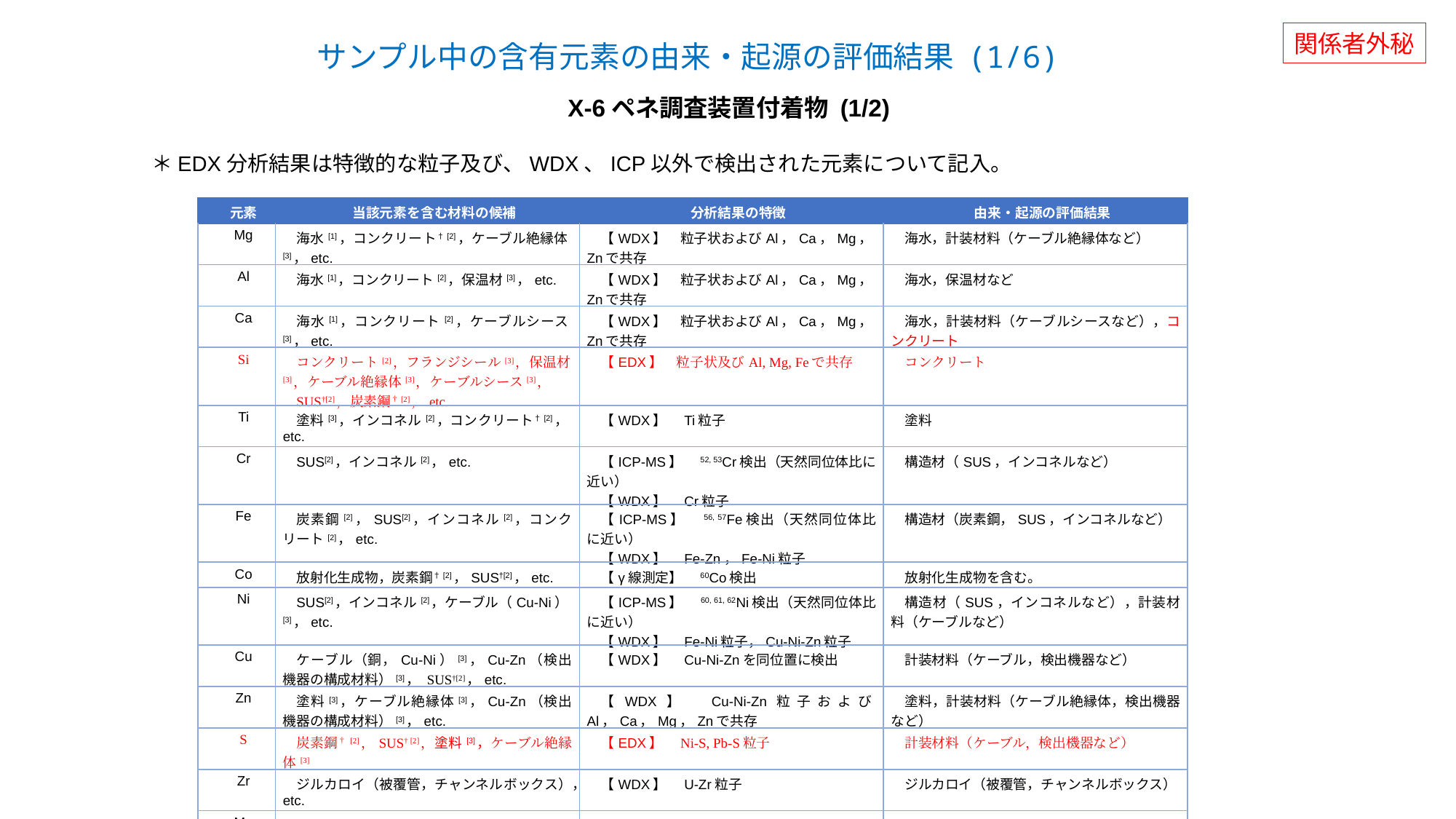

関係者外秘
サンプル中の含有元素の由来・起源の評価結果 (1/6)

X-6ペネ調査装置付着物 (1/2)
＊EDX分析結果は特徴的な粒子及び、WDX、ICP以外で検出された元素について記入。
| 元素 | 当該元素を含む材料の候補 | 分析結果の特徴 | 由来・起源の評価結果 |
| --- | --- | --- | --- |
| Mg | 海水[1]，コンクリート†[2]，ケーブル絶縁体[3]，etc. | 【WDX】　粒子状およびAl，Ca，Mg，Znで共存 | 海水，計装材料（ケーブル絶縁体など） |
| Al | 海水[1]，コンクリート[2]，保温材[3]，etc. | 【WDX】　粒子状およびAl，Ca，Mg，Znで共存 | 海水，保温材など |
| Ca | 海水[1]，コンクリート[2]，ケーブルシース[3]，etc. | 【WDX】　粒子状およびAl，Ca，Mg，Znで共存 | 海水，計装材料（ケーブルシースなど），コンクリート |
| Si | コンクリート[2]，フランジシール[3]，保温材[3]，ケーブル絶縁体[3]，ケーブルシース[3]， SUS†[2]，炭素鋼†[2]，etc. | 【EDX】　粒子状及びAl, Mg, Feで共存 | コンクリート |
| Ti | 塗料[3]，インコネル[2]，コンクリート†[2]，etc. | 【WDX】　Ti粒子 | 塗料 |
| Cr | SUS[2]，インコネル[2]，etc. | 【ICP-MS】　52, 53Cr検出（天然同位体比に近い） 【WDX】　Cr粒子 | 構造材（SUS，インコネルなど） |
| Fe | 炭素鋼[2]，SUS[2]，インコネル[2]，コンクリート[2]，etc. | 【ICP-MS】　56, 57Fe検出（天然同位体比に近い） 【WDX】　Fe-Zn，Fe-Ni粒子 | 構造材（炭素鋼，SUS，インコネルなど） |
| Co | 放射化生成物，炭素鋼†[2]，SUS†[2]，etc. | 【γ線測定】　60Co検出 | 放射化生成物を含む。 |
| Ni | SUS[2]，インコネル[2]，ケーブル（Cu-Ni）[3]，etc. | 【ICP-MS】　60, 61, 62Ni検出（天然同位体比に近い） 【WDX】　Fe-Ni粒子，Cu-Ni-Zn粒子 | 構造材（SUS，インコネルなど），計装材料（ケーブルなど） |
| Cu | ケーブル（銅，Cu-Ni）[3]，Cu-Zn（検出機器の構成材料）[3]， SUS†[2]，etc. | 【WDX】　Cu-Ni-Znを同位置に検出 | 計装材料（ケーブル，検出機器など） |
| Zn | 塗料[3]，ケーブル絶縁体[3]，Cu-Zn（検出機器の構成材料）[3]，etc. | 【WDX】　Cu-Ni-Zn粒子およびAl，Ca，Mg，Znで共存 | 塗料，計装材料（ケーブル絶縁体，検出機器など） |
| S | 炭素鋼† [2]，SUS† [2]，塗料[3]，ケーブル絶縁体[3] | 【EDX】　Ni-S, Pb-S粒子 | 計装材料（ケーブル，検出機器など） |
| Zr | ジルカロイ（被覆管，チャンネルボックス），etc. | 【WDX】　U-Zr粒子 | ジルカロイ（被覆管，チャンネルボックス） |
| Mo | 核分裂生成物（95~98, 100Mo）[4]，グリス[3]，SUS316[2]，炭素鋼†[2]，etc. | 【ICP-MS】　95, 97, 98Mo検出（天然同位体比に近い） | グリス，構造材（SUS316，炭素鋼†など） |